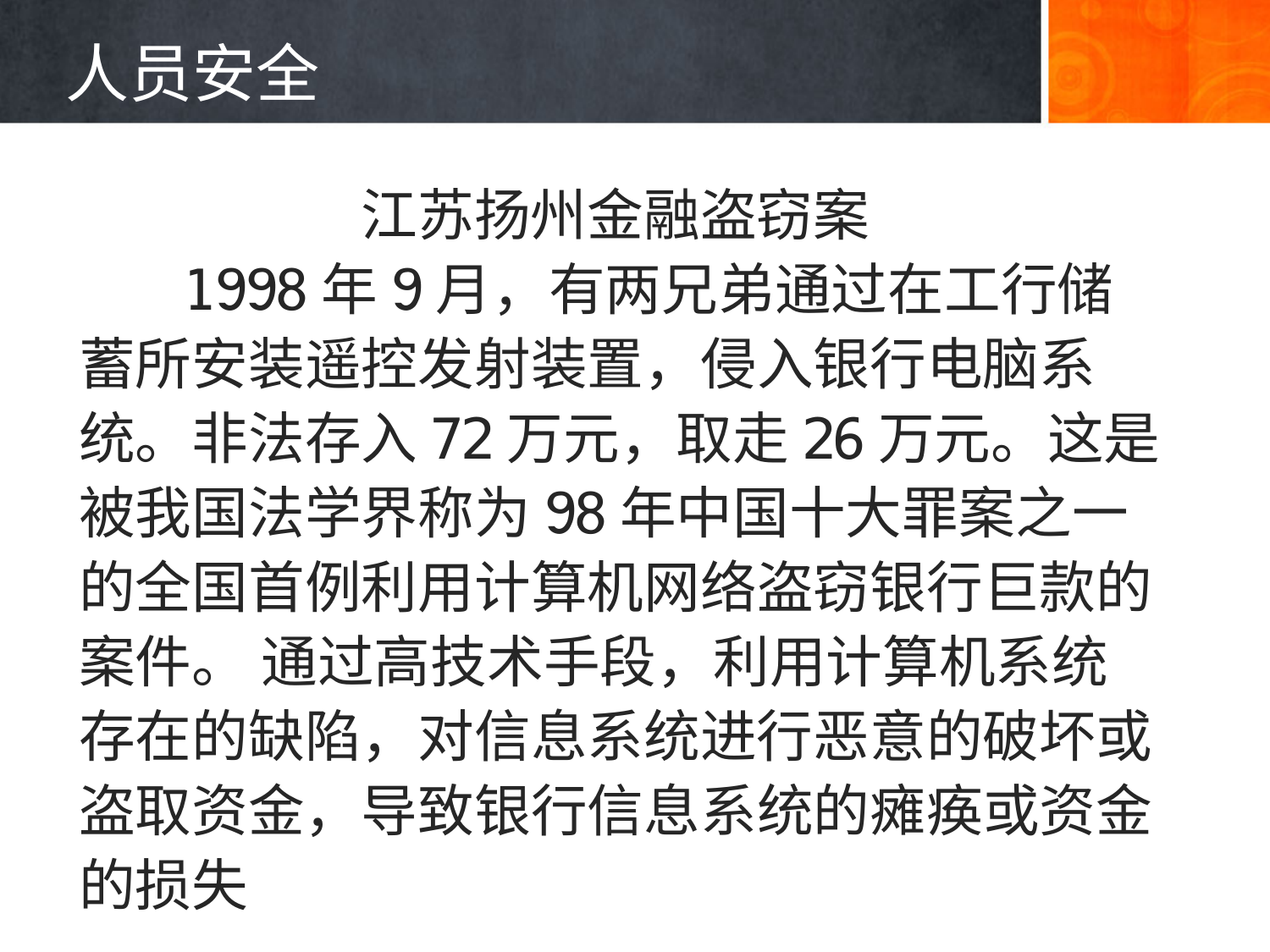

# 人员安全
江苏扬州金融盗窃案
      1998年9月，有两兄弟通过在工行储蓄所安装遥控发射装置，侵入银行电脑系统。非法存入72万元，取走26万元。这是被我国法学界称为98年中国十大罪案之一的全国首例利用计算机网络盗窃银行巨款的案件。 通过高技术手段，利用计算机系统存在的缺陷，对信息系统进行恶意的破坏或盗取资金，导致银行信息系统的瘫痪或资金的损失